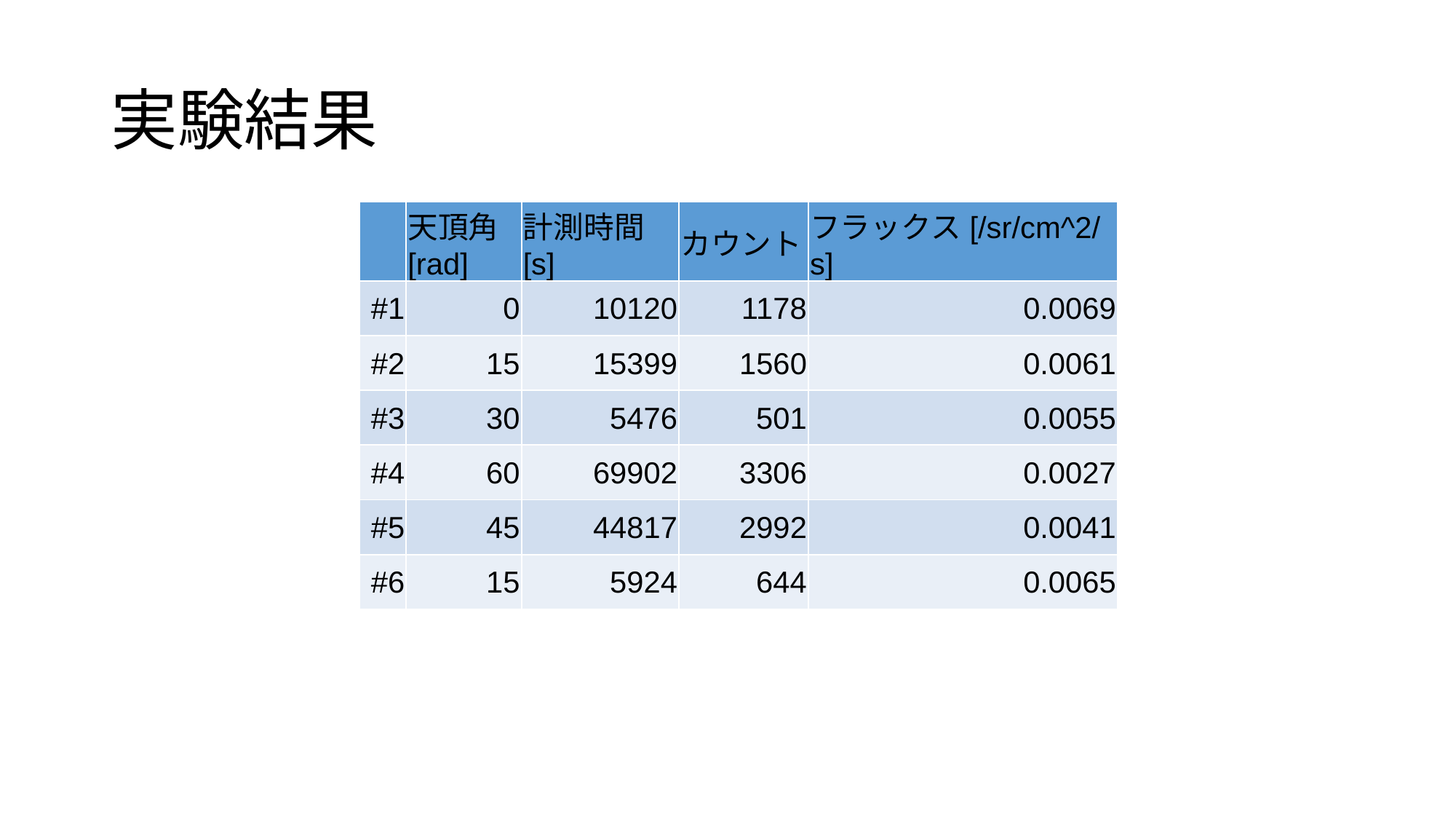

# 実験結果
|  | 天頂角[rad] | 計測時間[s] | カウント | フラックス[/sr/cm^2/s] |
| --- | --- | --- | --- | --- |
| #1 | 0 | 10120 | 1178 | 0.0069 |
| #2 | 15 | 15399 | 1560 | 0.0061 |
| #3 | 30 | 5476 | 501 | 0.0055 |
| #4 | 60 | 69902 | 3306 | 0.0027 |
| #5 | 45 | 44817 | 2992 | 0.0041 |
| #6 | 15 | 5924 | 644 | 0.0065 |